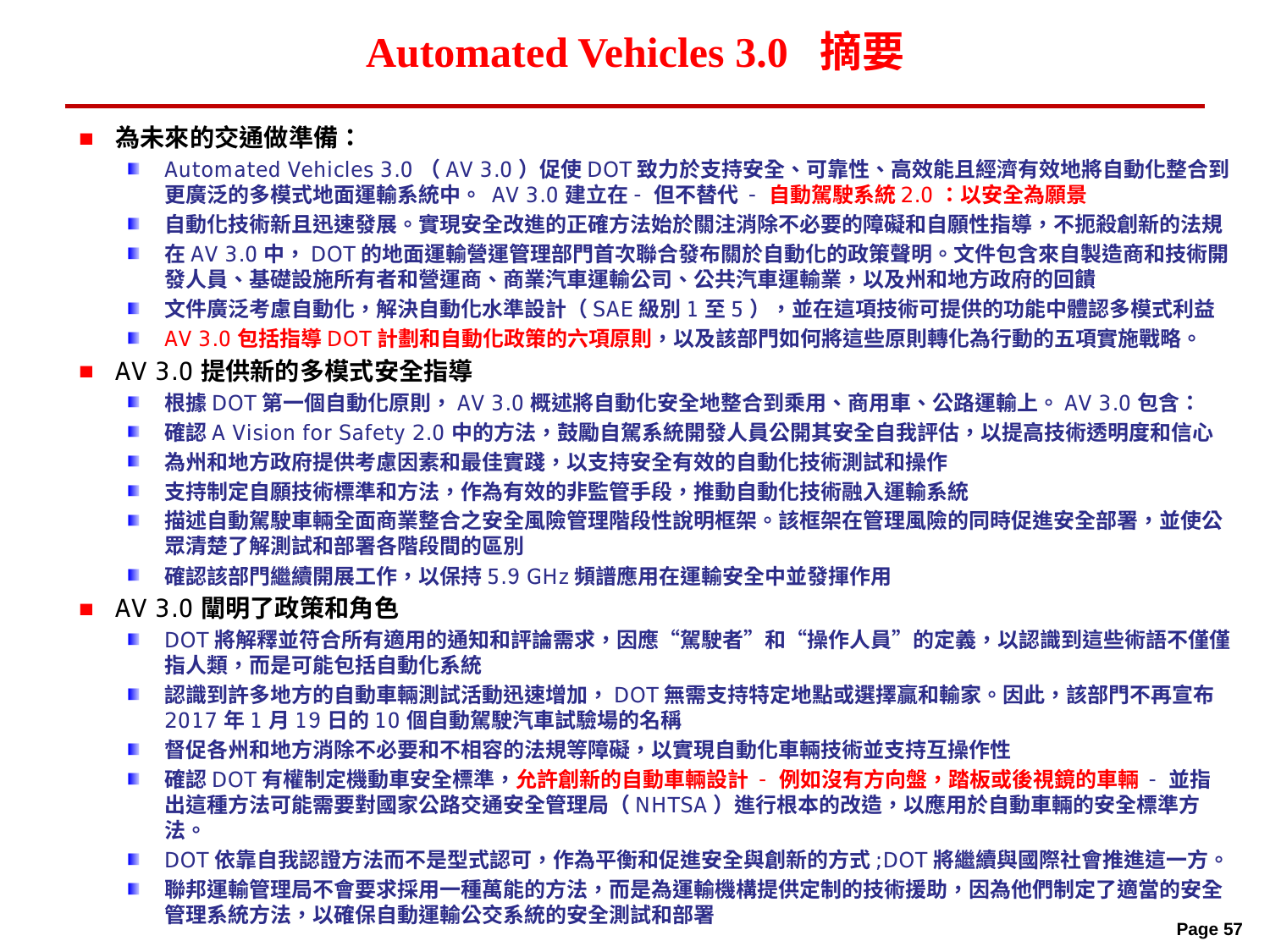

# Automated Vehicles 3.0  摘要
為未來的交通做準備：
Automated Vehicles 3.0（AV 3.0）促使DOT致力於支持安全、可靠性、高效能且經濟有效地將自動化整合到更廣泛的多模式地面運輸系統中。 AV 3.0建立在- 但不替代 - 自動駕駛系統2.0：以安全為願景
自動化技術新且迅速發展。實現安全改進的正確方法始於關注消除不必要的障礙和自願性指導，不扼殺創新的法規
在AV 3.0中，DOT的地面運輸營運管理部門首次聯合發布關於自動化的政策聲明。文件包含來自製造商和技術開發人員、基礎設施所有者和營運商、商業汽車運輸公司、公共汽車運輸業，以及州和地方政府的回饋
文件廣泛考慮自動化，解決自動化水準設計（SAE級別1至5），並在這項技術可提供的功能中體認多模式利益
AV 3.0包括指導DOT計劃和自動化政策的六項原則，以及該部門如何將這些原則轉化為行動的五項實施戰略。
AV 3.0提供新的多模式安全指導
根據DOT第一個自動化原則，AV 3.0概述將自動化安全地整合到乘用、商用車、公路運輸上。AV 3.0包含：
確認A Vision for Safety 2.0中的方法，鼓勵自駕系統開發人員公開其安全自我評估，以提高技術透明度和信心
為州和地方政府提供考慮因素和最佳實踐，以支持安全有效的自動化技術測試和操作
支持制定自願技術標準和方法，作為有效的非監管手段，推動自動化技術融入運輸系統
描述自動駕駛車輛全面商業整合之安全風險管理階段性說明框架。該框架在管理風險的同時促進安全部署，並使公眾清楚了解測試和部署各階段間的區別
確認該部門繼續開展工作，以保持5.9 GHz頻譜應用在運輸安全中並發揮作用
AV 3.0闡明了政策和角色
DOT將解釋並符合所有適用的通知和評論需求，因應“駕駛者”和“操作人員”的定義，以認識到這些術語不僅僅指人類，而是可能包括自動化系統
認識到許多地方的自動車輛測試活動迅速增加，DOT無需支持特定地點或選擇贏和輸家。因此，該部門不再宣布2017年1月19日的10個自動駕駛汽車試驗場的名稱
督促各州和地方消除不必要和不相容的法規等障礙，以實現自動化車輛技術並支持互操作性
確認DOT有權制定機動車安全標準，允許創新的自動車輛設計 - 例如沒有方向盤，踏板或後視鏡的車輛 - 並指出這種方法可能需要對國家公路交通安全管理局（NHTSA）進行根本的改造，以應用於自動車輛的安全標準方法。
DOT依靠自我認證方法而不是型式認可，作為平衡和促進安全與創新的方式;DOT將繼續與國際社會推進這一方。
聯邦運輸管理局不會要求採用一種萬能的方法，而是為運輸機構提供定制的技術援助，因為他們制定了適當的安全管理系統方法，以確保自動運輸公交系統的安全測試和部署